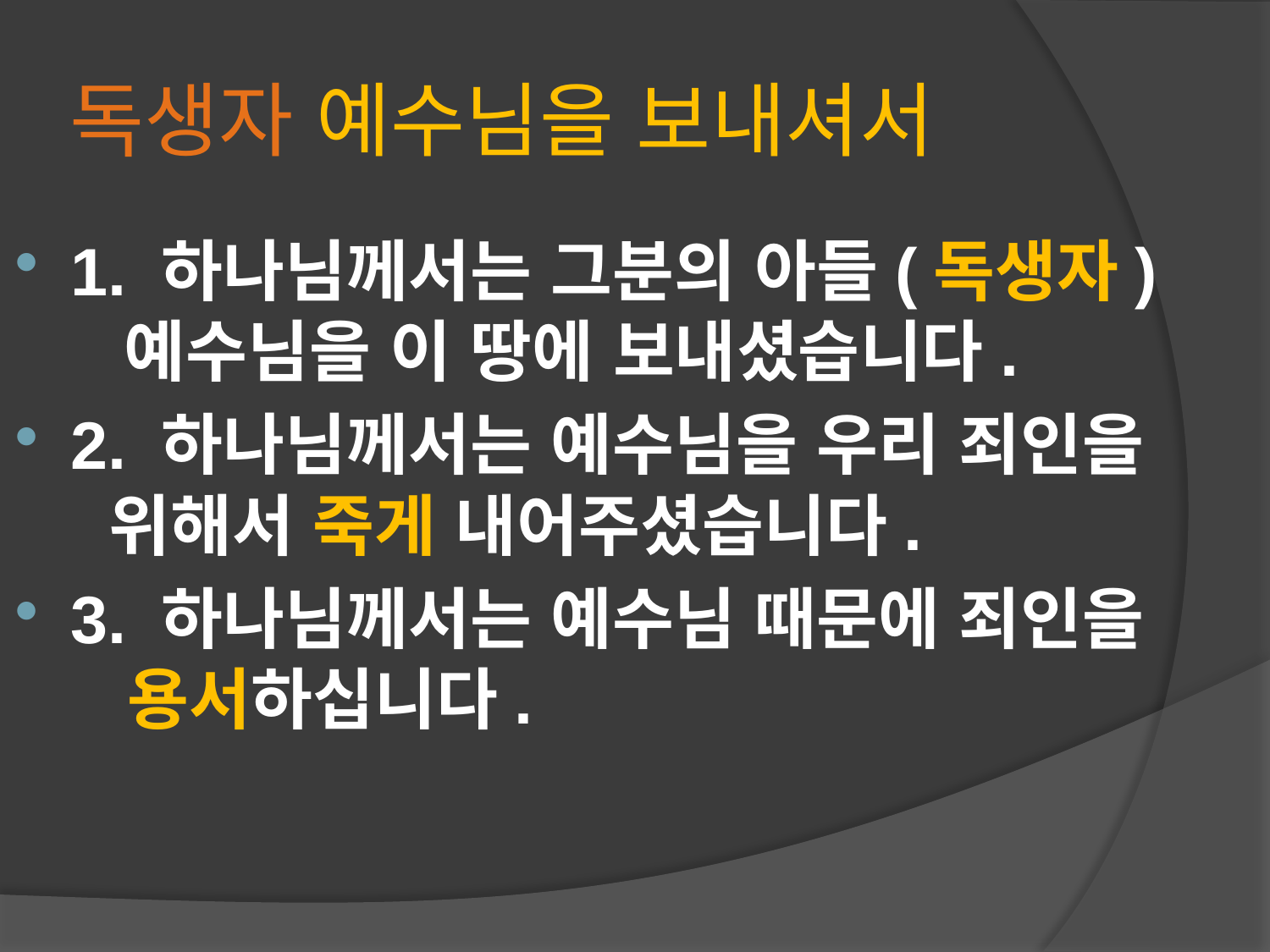

# 독생자 예수님을 보내셔서
1. 하나님께서는 그분의 아들(독생자)
  예수님을 이 땅에 보내셨습니다.
2. 하나님께서는 예수님을 우리 죄인을
  위해서 죽게 내어주셨습니다.
3. 하나님께서는 예수님 때문에 죄인을
   용서하십니다.